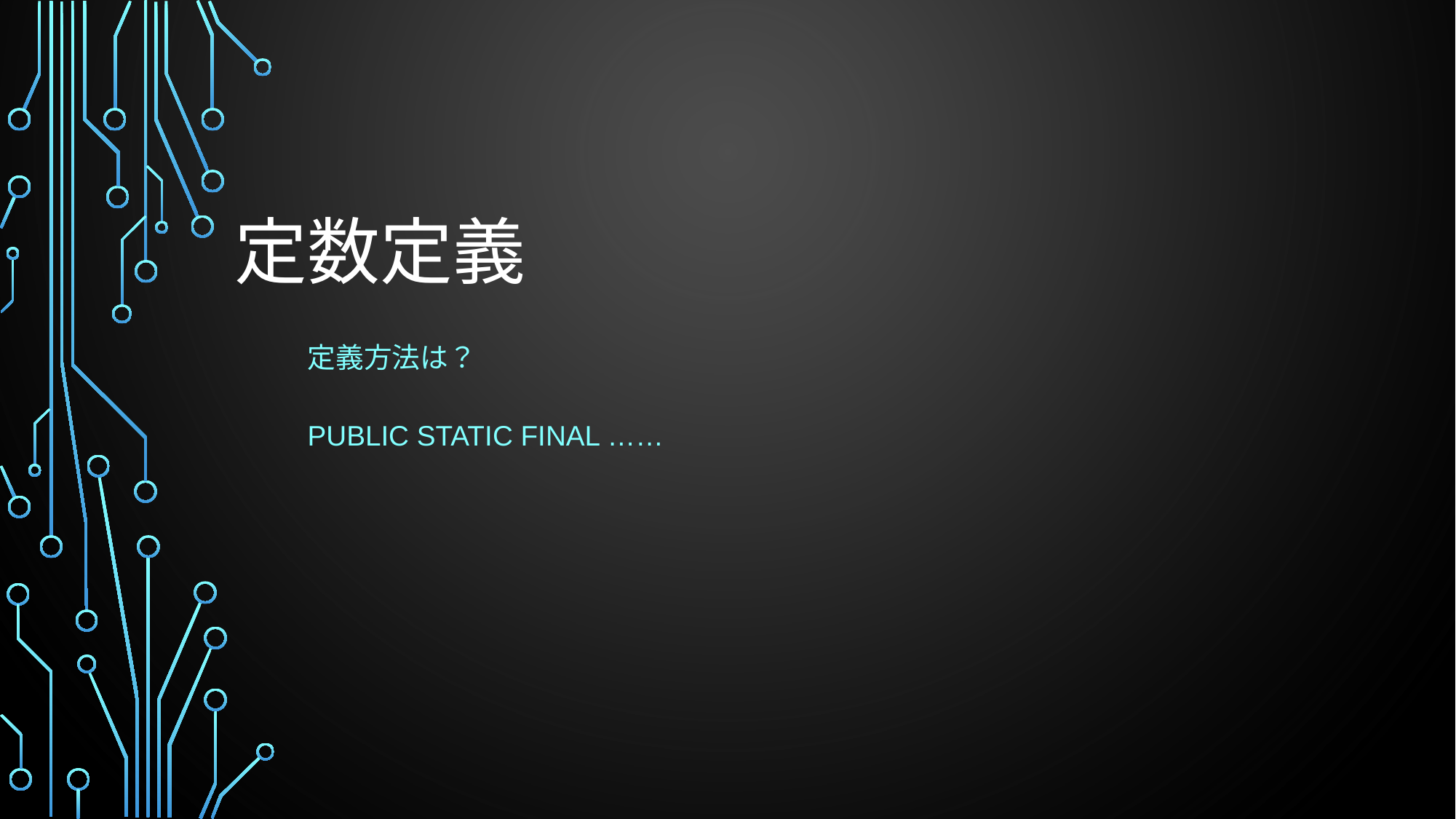

# 定数定義
定義方法は？
Public static final ……
25